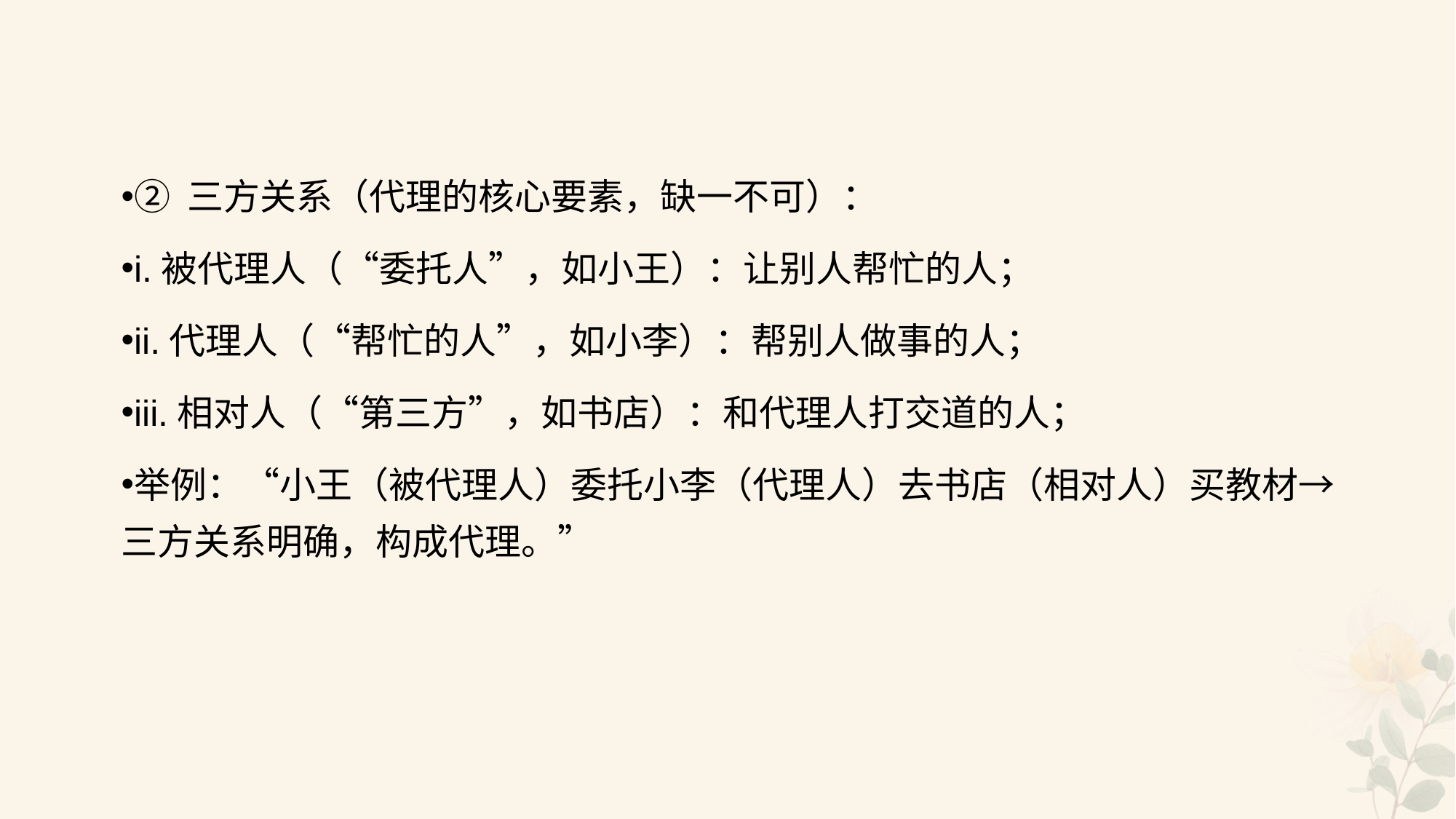

#
② 三方关系（代理的核心要素，缺一不可）：
i.被代理人（“委托人”，如小王）：让别人帮忙的人；
ii.代理人（“帮忙的人”，如小李）：帮别人做事的人；
iii.相对人（“第三方”，如书店）：和代理人打交道的人；
举例：“小王（被代理人）委托小李（代理人）去书店（相对人）买教材→三方关系明确，构成代理。”